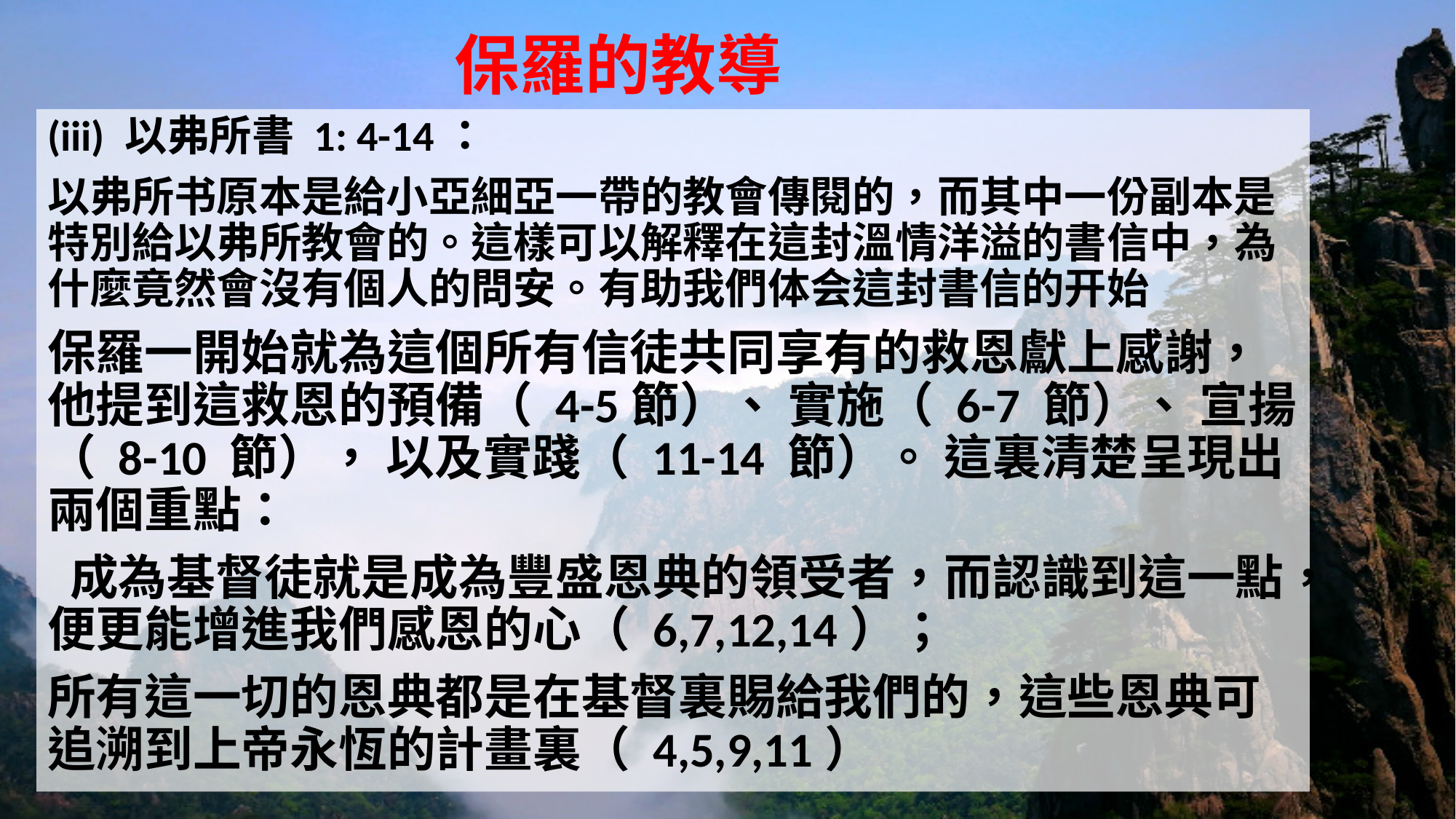

# 保羅的教導
(iii) 以弗所書 1: 4-14：
以弗所书原本是給小亞細亞一帶的教會傳閱的，而其中一份副本是特別給以弗所教會的。這樣可以解釋在這封溫情洋溢的書信中，為什麼竟然會沒有個人的問安。有助我們体会這封書信的开始
保羅一開始就為這個所有信徒共同享有的救恩獻上感謝，他提到這救恩的預備（ 4-5節）、 實施（ 6-7 節）、 宣揚（ 8-10 節）， 以及實踐（ 11-14 節）。 這裏清楚呈現出兩個重點：
 成為基督徒就是成為豐盛恩典的領受者，而認識到這一點，便更能增進我們感恩的心（ 6,7,12,14）；
所有這一切的恩典都是在基督裏賜給我們的，這些恩典可追溯到上帝永恆的計畫裏（ 4,5,9,11）